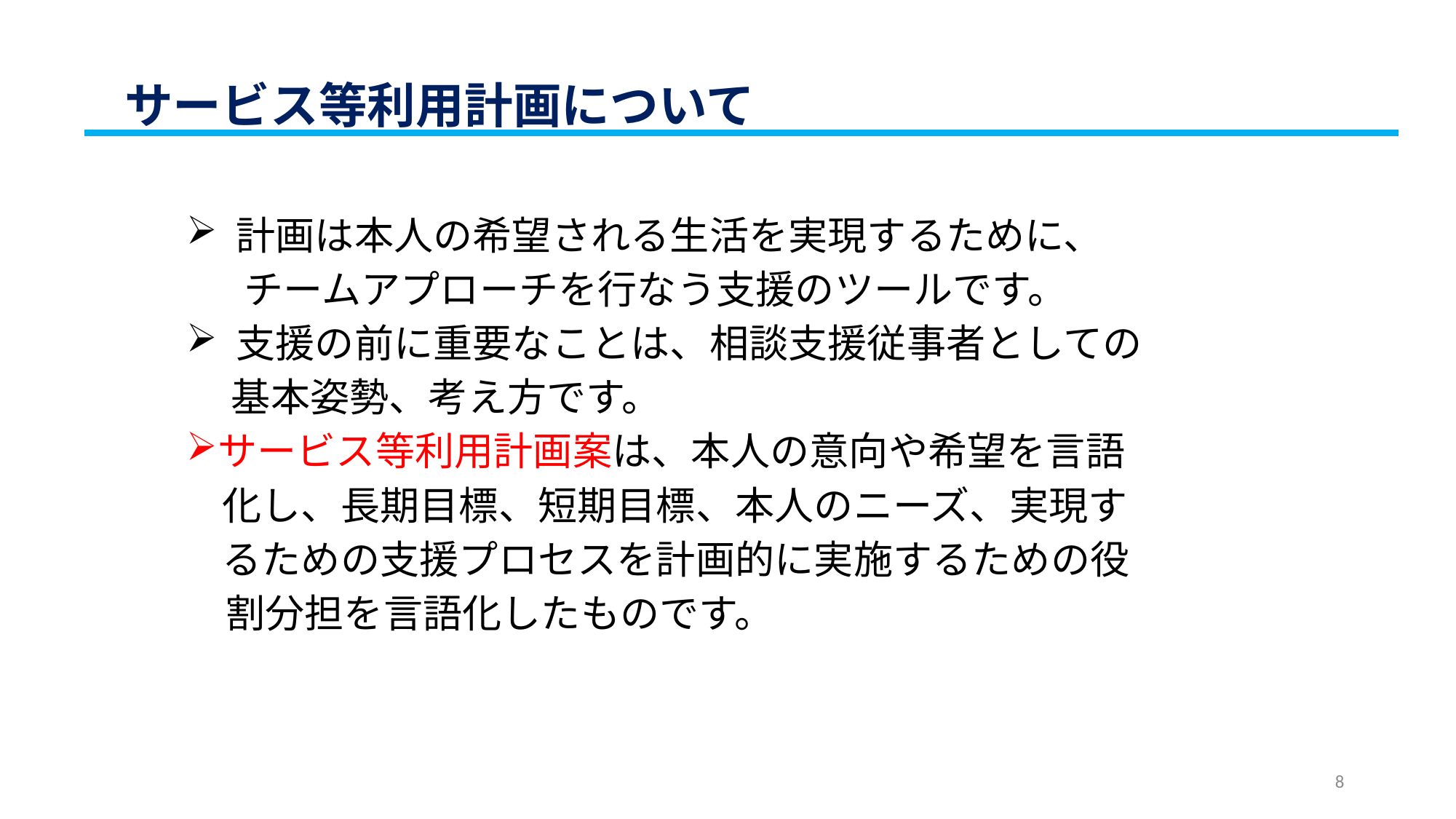

# サービス等利用計画について
 計画は本人の希望される生活を実現するために、
 　チームアプローチを行なう支援のツールです。
 支援の前に重要なことは、相談支援従事者としての
    基本姿勢、考え方です。
サービス等利用計画案は、本人の意向や希望を言語
   化し、長期目標、短期目標、本人のニーズ、実現す
   るための支援プロセスを計画的に実施するための役
　割分担を言語化したものです。

8